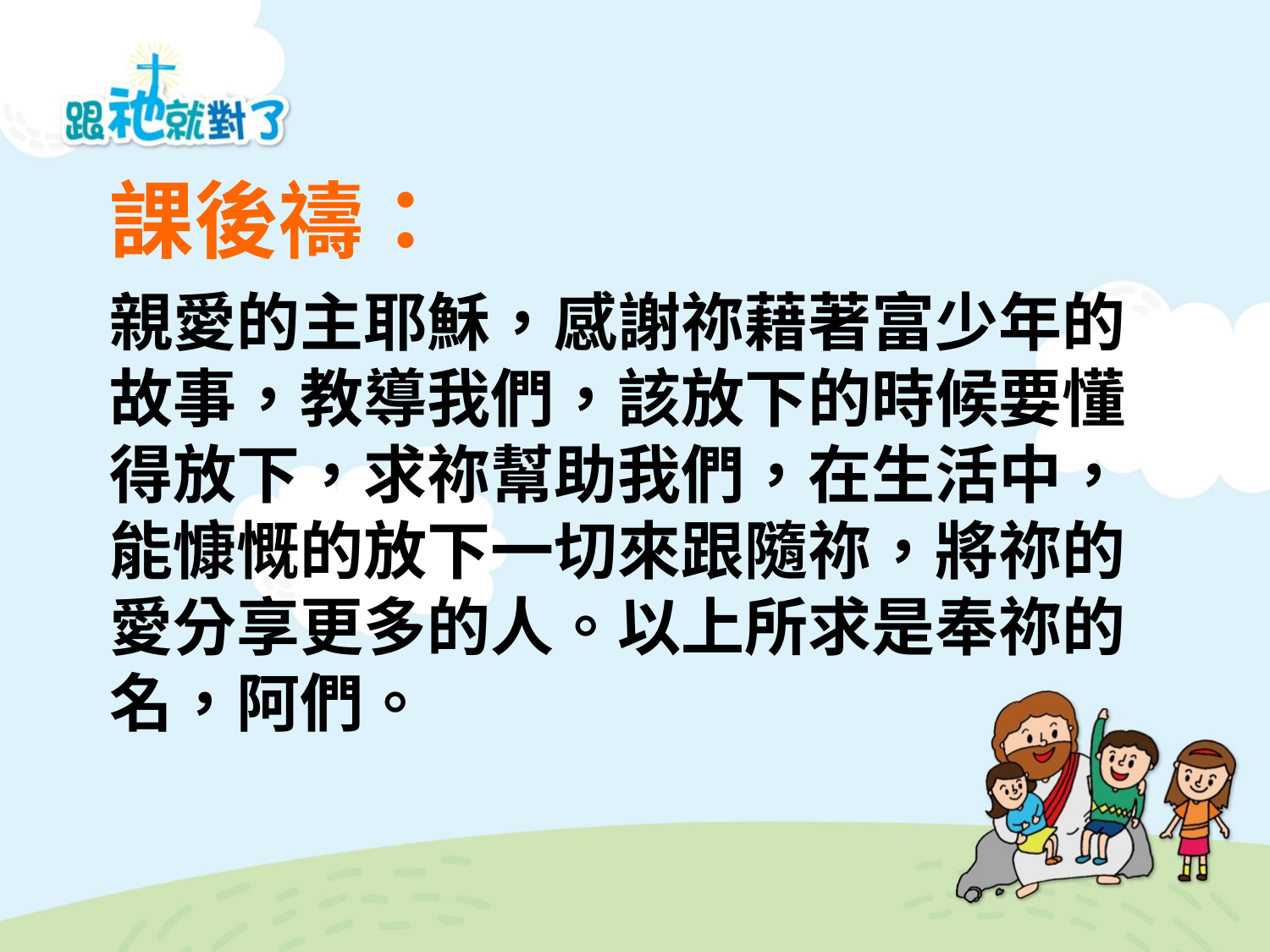

課後禱：
親愛的主耶穌，感謝祢藉著富少年的故事，教導我們，該放下的時候要懂得放下，求祢幫助我們，在生活中，能慷慨的放下一切來跟隨祢，將祢的愛分享更多的人。以上所求是奉祢的名，阿們。